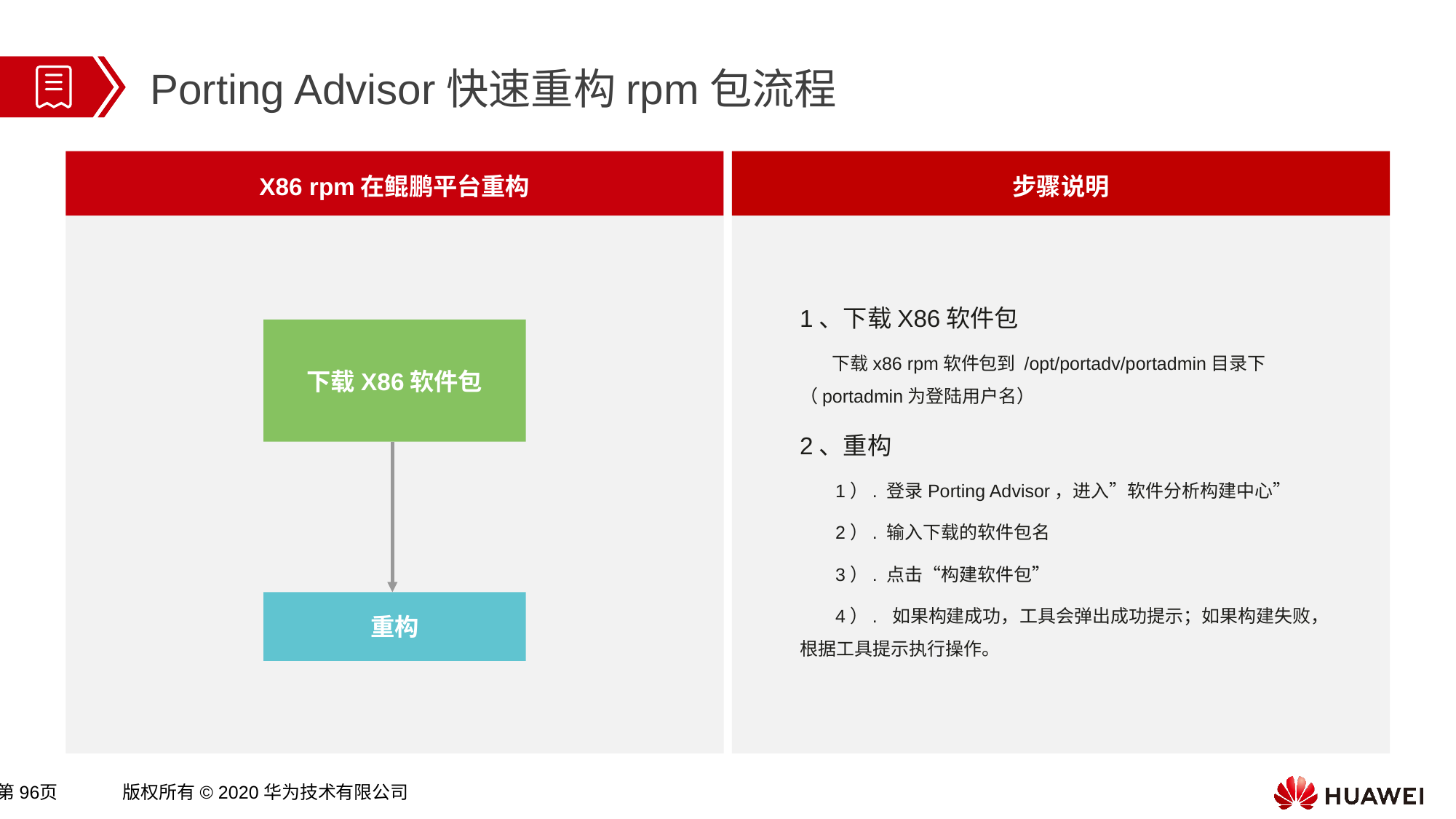

Porting Advisor快速重构rpm包流程

X86 rpm在鲲鹏平台重构
步骤说明

1、下载X86软件包
       下载x86 rpm软件包到 /opt/portadv/portadmin目录下（portadmin为登陆用户名）
2、重构
       1）. 登录Porting Advisor，进入”软件分析构建中心”
       2）. 输入下载的软件包名
       3）. 点击“构建软件包”
       4）.  如果构建成功，工具会弹出成功提示；如果构建失败，根据工具提示执行操作。
下载X86软件包
重构